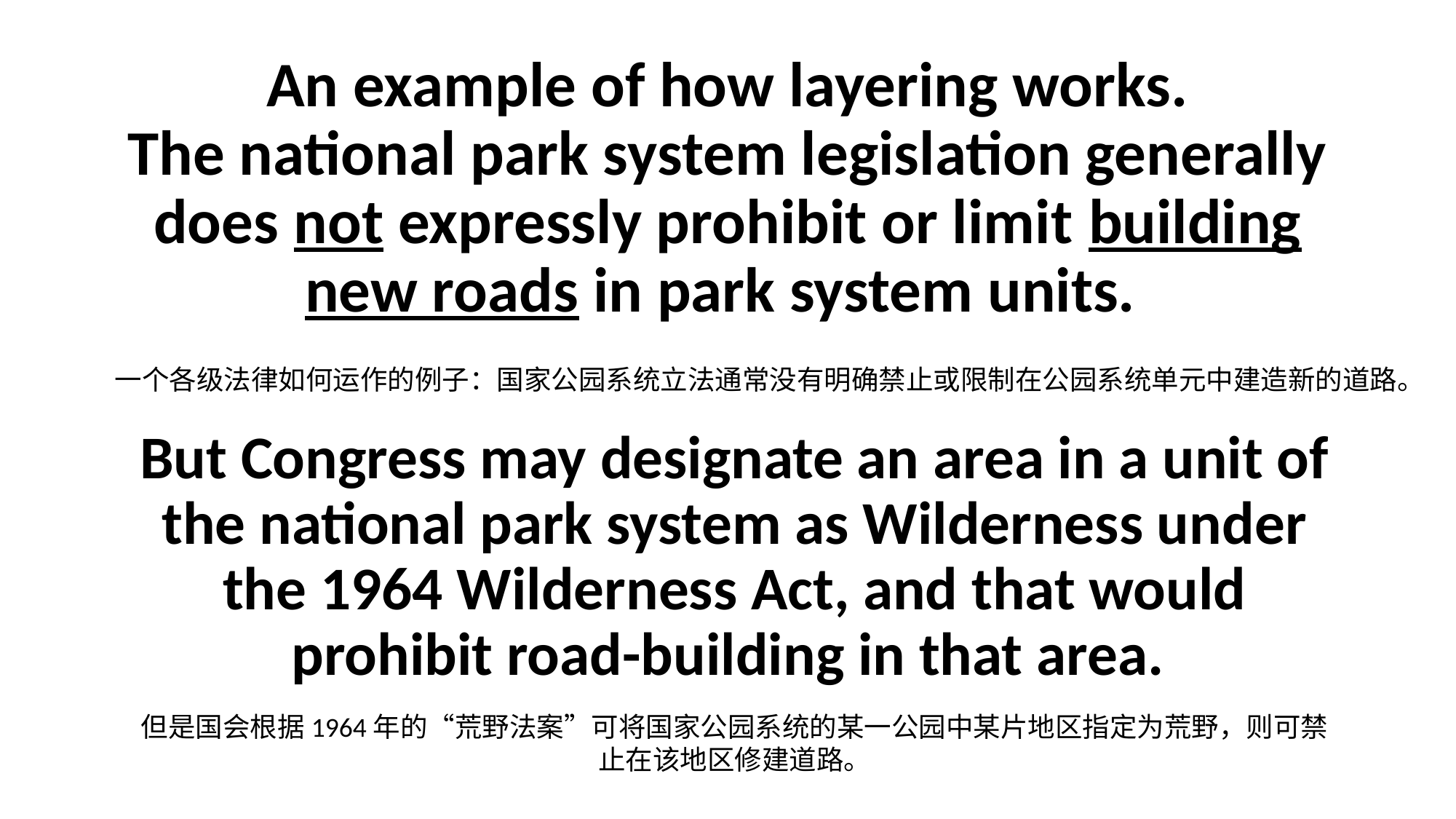

# An example of how layering works. The national park system legislation generally does not expressly prohibit or limit building new roads in park system units.
一个各级法律如何运作的例子：国家公园系统立法通常没有明确禁止或限制在公园系统单元中建造新的道路。
But Congress may designate an area in a unit of the national park system as Wilderness under the 1964 Wilderness Act, and that would prohibit road-building in that area.
但是国会根据1964年的“荒野法案”可将国家公园系统的某一公园中某片地区指定为荒野，则可禁止在该地区修建道路。